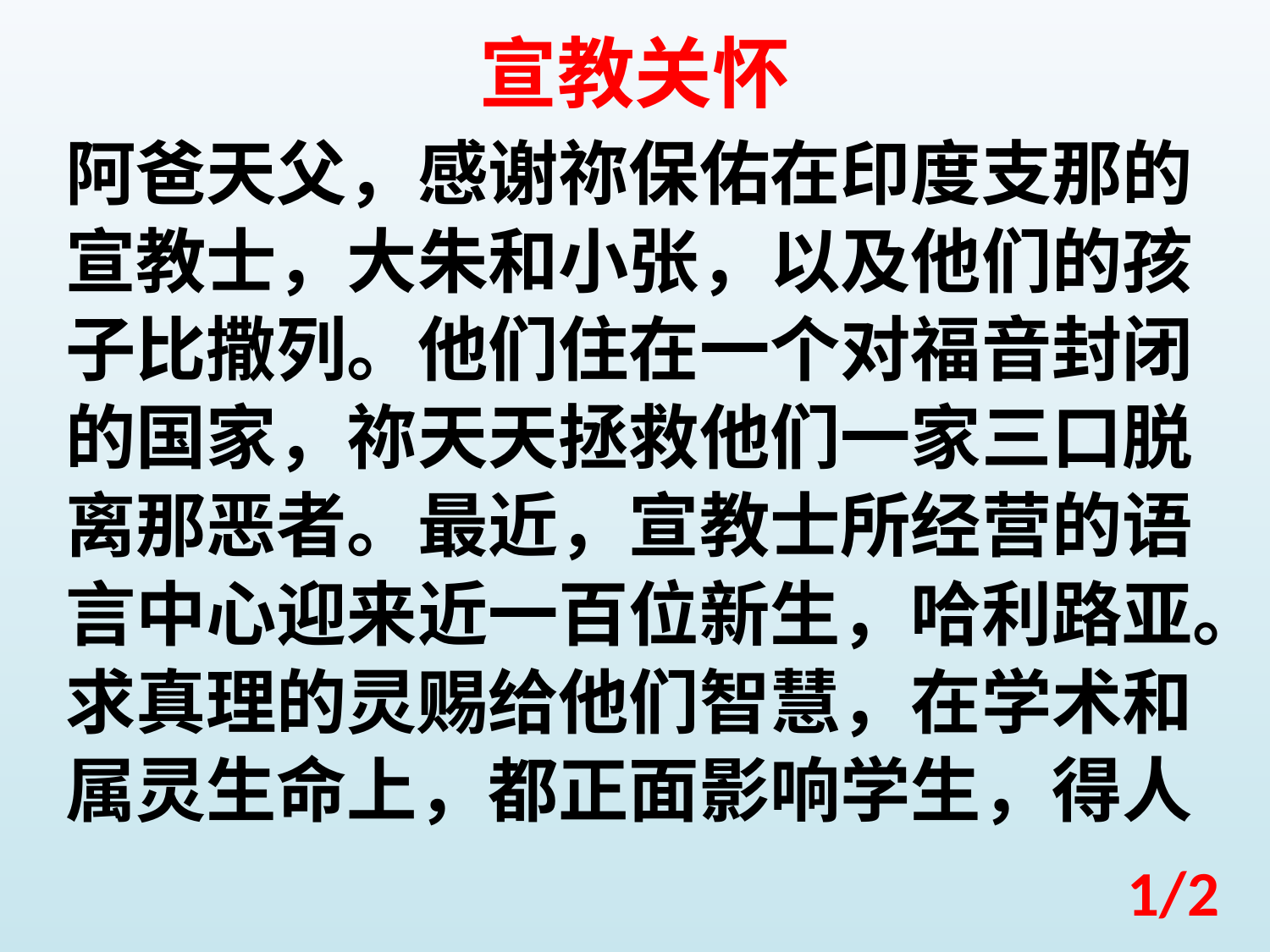

宣教关怀
阿爸天父，感谢祢保佑在印度支那的宣教士，大朱和小张，以及他们的孩子比撒列。他们住在一个对福音封闭的国家，祢天天拯救他们一家三口脱离那恶者。最近，宣教士所经营的语言中心迎来近一百位新生，哈利路亚。求真理的灵赐给他们智慧，在学术和属灵生命上，都正面影响学生，得人
1/2